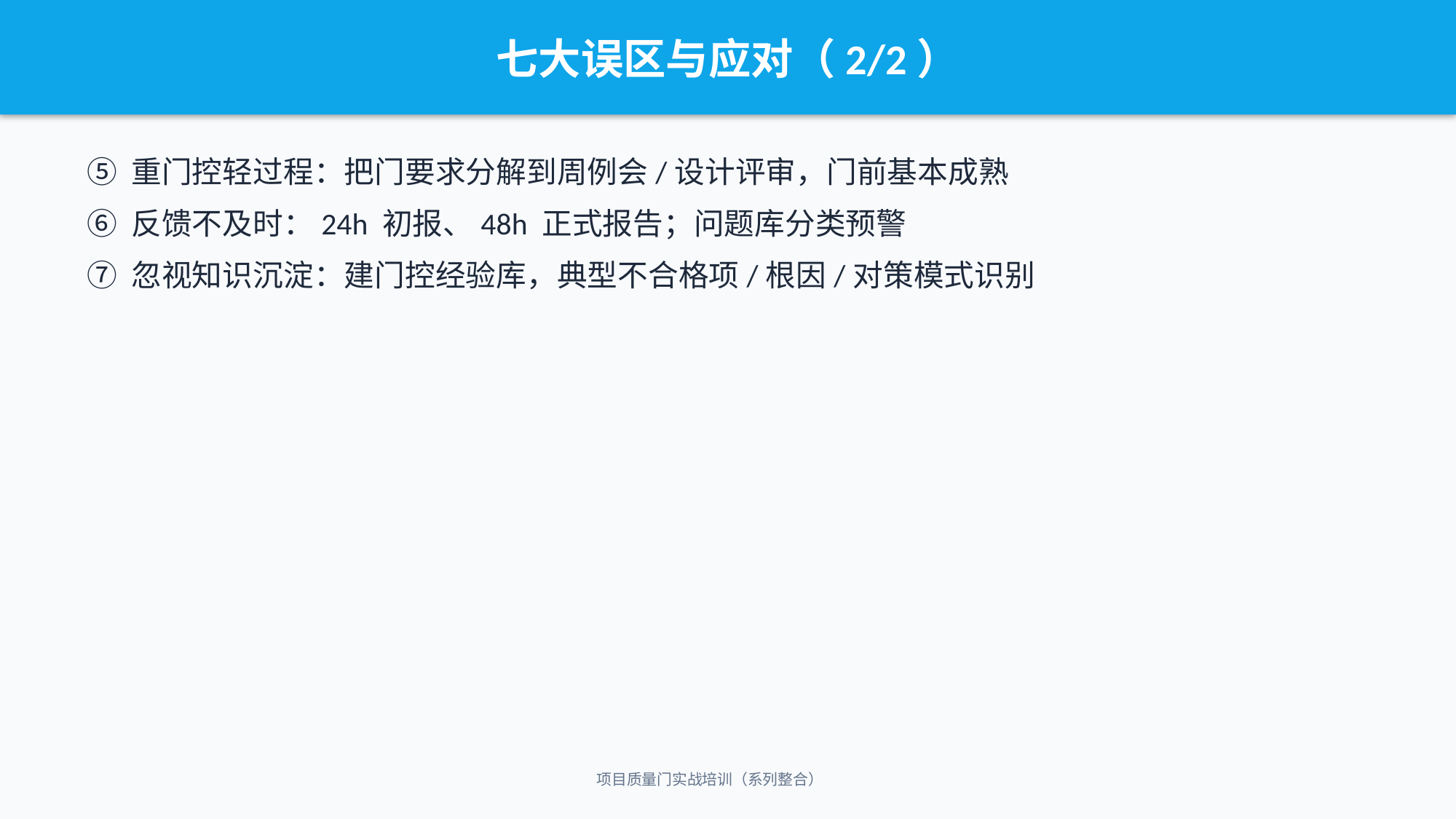

七大误区与应对（2/2）
⑤ 重门控轻过程：把门要求分解到周例会/设计评审，门前基本成熟
⑥ 反馈不及时：24h 初报、48h 正式报告；问题库分类预警
⑦ 忽视知识沉淀：建门控经验库，典型不合格项/根因/对策模式识别
项目质量门实战培训（系列整合）